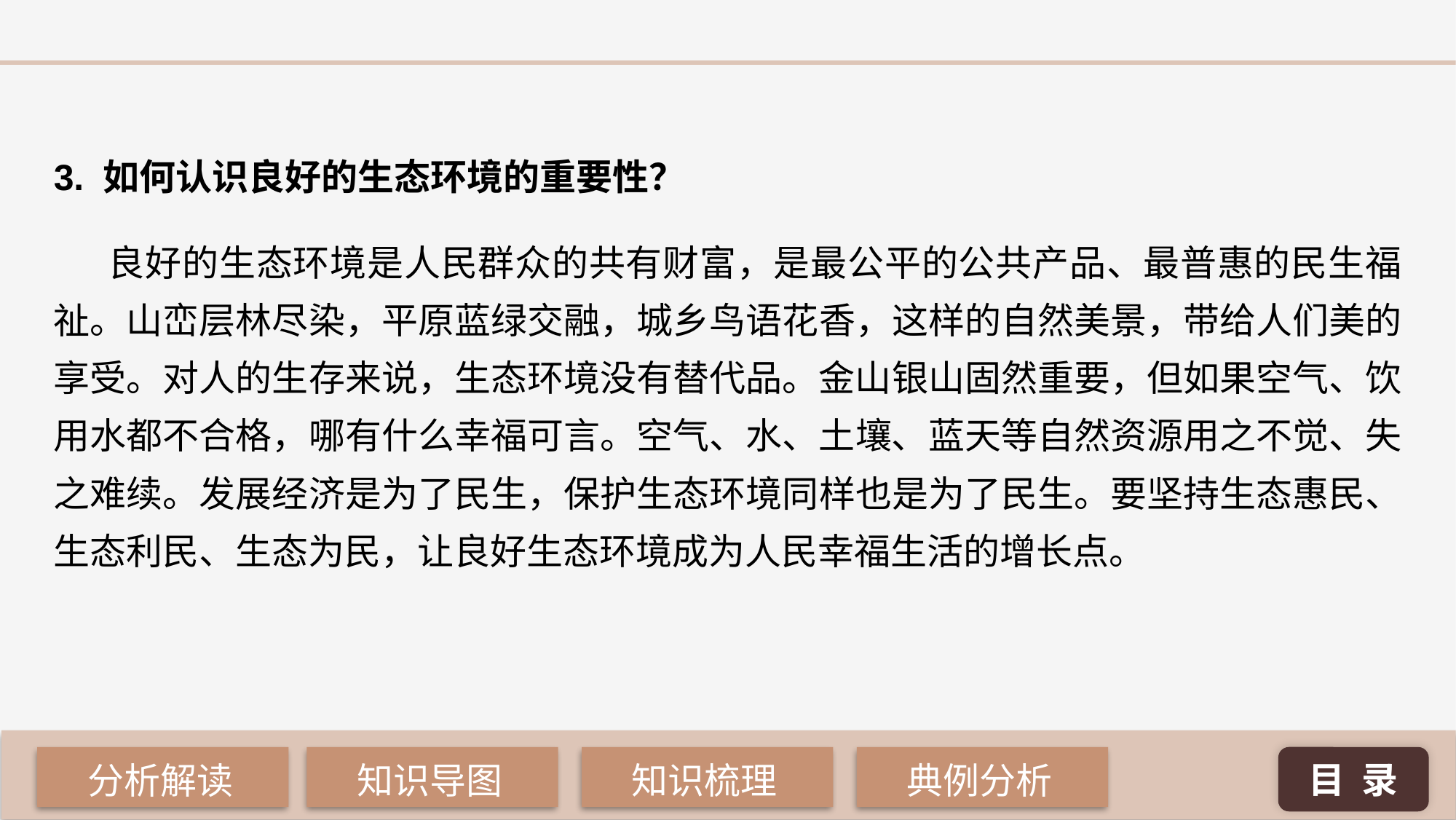

3. 如何认识良好的生态环境的重要性？
良好的生态环境是人民群众的共有财富，是最公平的公共产品、最普惠的民生福祉。山峦层林尽染，平原蓝绿交融，城乡鸟语花香，这样的自然美景，带给人们美的享受。对人的生存来说，生态环境没有替代品。金山银山固然重要，但如果空气、饮用水都不合格，哪有什么幸福可言。空气、水、土壤、蓝天等自然资源用之不觉、失之难续。发展经济是为了民生，保护生态环境同样也是为了民生。要坚持生态惠民、生态利民、生态为民，让良好生态环境成为人民幸福生活的增长点。